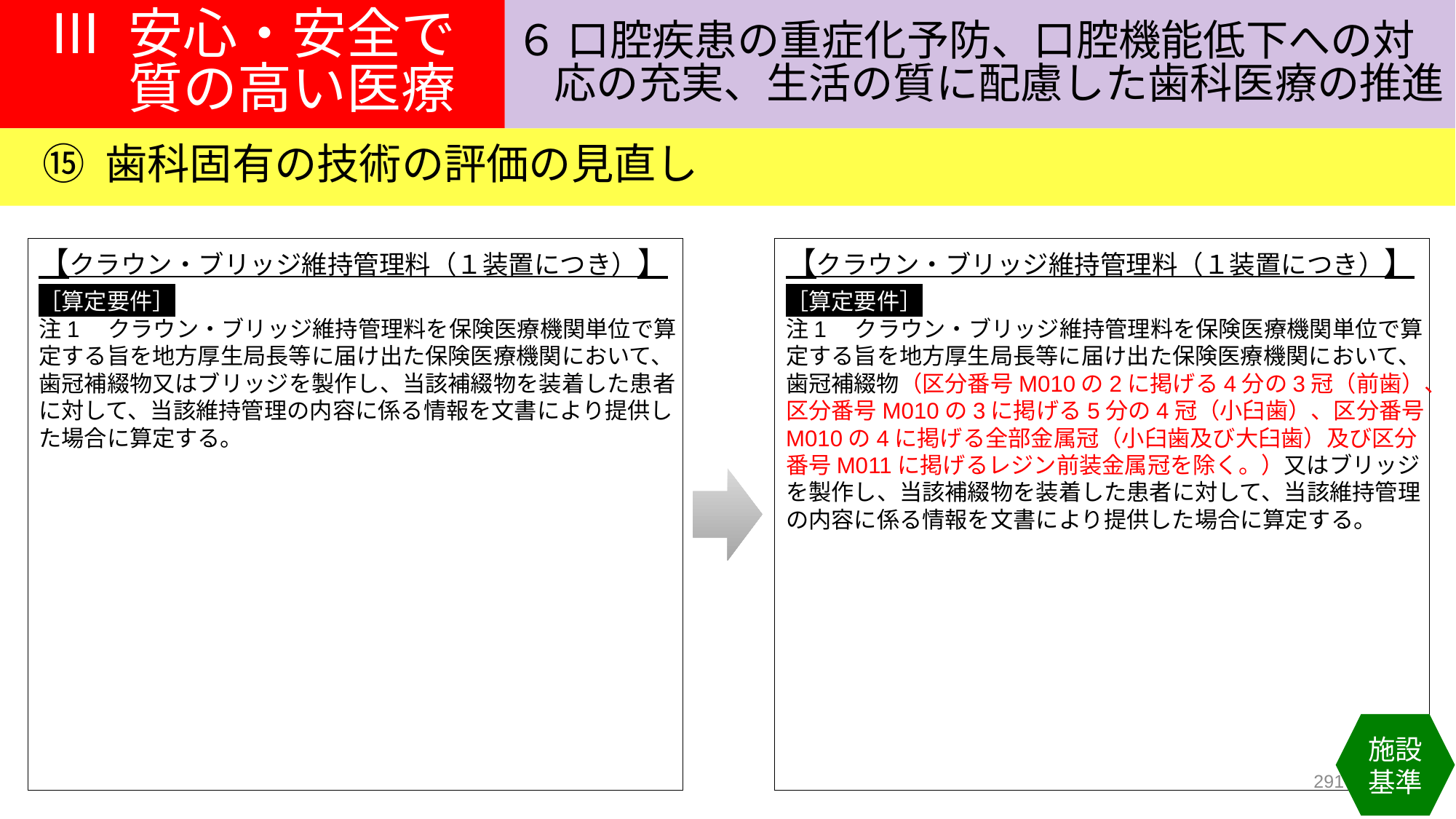

Ⅲ 安心・安全で
質の高い医療
６ 口腔疾患の重症化予防、口腔機能低下への対
応の充実、生活の質に配慮した歯科医療の推進
⑮ 歯科固有の技術の評価の見直し
【クラウン・ブリッジ維持管理料（１装置につき）】

［算定要件］
注1　クラウン・ブリッジ維持管理料を保険医療機関単位で算定する旨を地方厚生局長等に届け出た保険医療機関において、歯冠補綴物又はブリッジを製作し、当該補綴物を装着した患者に対して、当該維持管理の内容に係る情報を文書により提供した場合に算定する。

【クラウン・ブリッジ維持管理料（１装置につき）】

［算定要件］
注1　クラウン・ブリッジ維持管理料を保険医療機関単位で算定する旨を地方厚生局長等に届け出た保険医療機関において、歯冠補綴物（区分番号M010の2に掲げる4分の3冠（前歯）、区分番号M010の3に掲げる5分の4冠（小臼歯）、区分番号M010の4に掲げる全部金属冠（小臼歯及び大臼歯）及び区分番号M011に掲げるレジン前装金属冠を除く。）又はブリッジを製作し、当該補綴物を装着した患者に対して、当該維持管理の内容に係る情報を文書により提供した場合に算定する。

施設基準
291